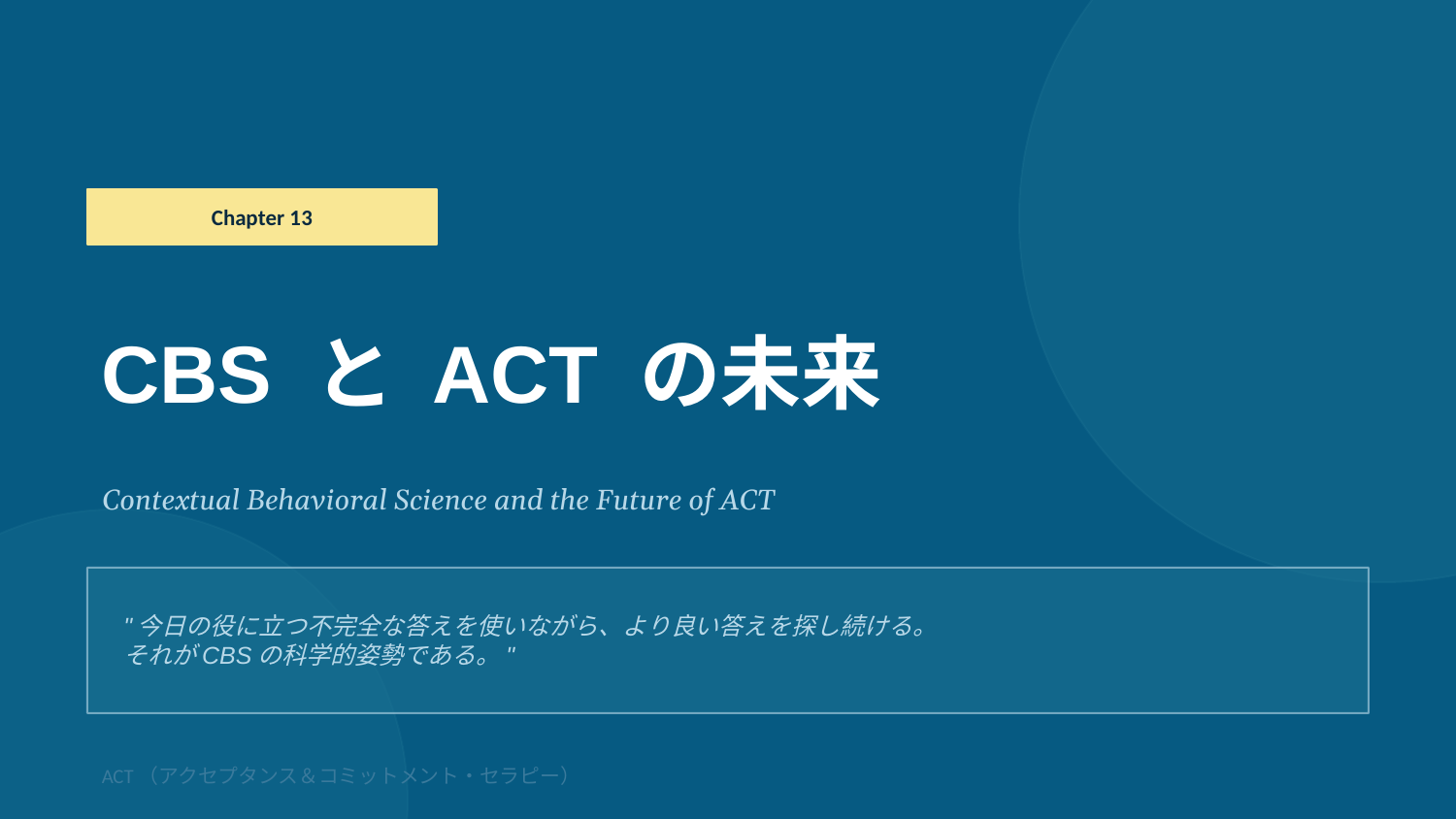

Chapter 13
CBS と ACT の未来
Contextual Behavioral Science and the Future of ACT

"今日の役に立つ不完全な答えを使いながら、より良い答えを探し続ける。
それがCBSの科学的姿勢である。"
ACT（アクセプタンス＆コミットメント・セラピー）